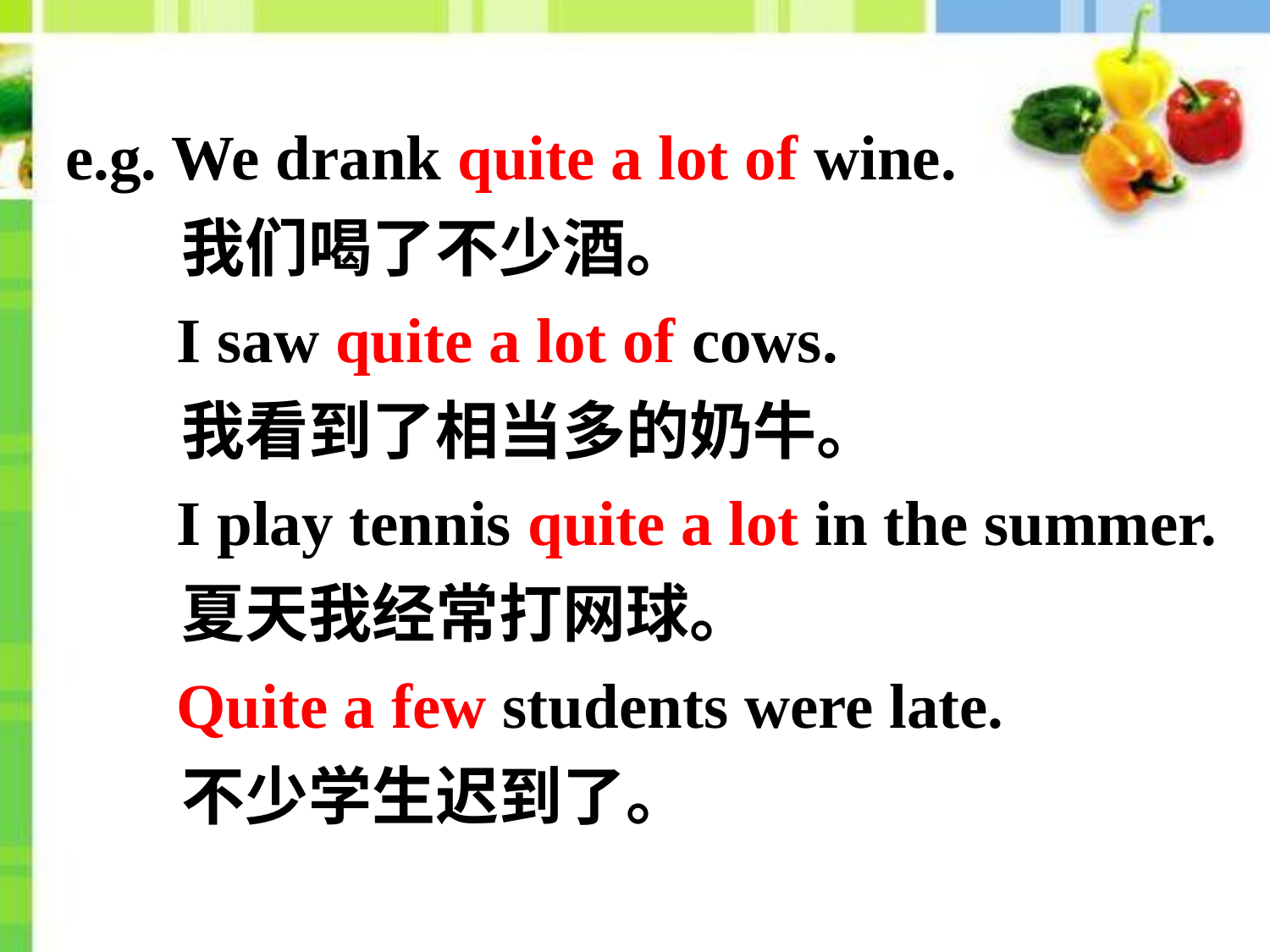

e.g. We drank quite a lot of wine.
       我们喝了不少酒。
       I saw quite a lot of cows.
       我看到了相当多的奶牛。
       I play tennis quite a lot in the summer.
       夏天我经常打网球。
       Quite a few students were late.
       不少学生迟到了。